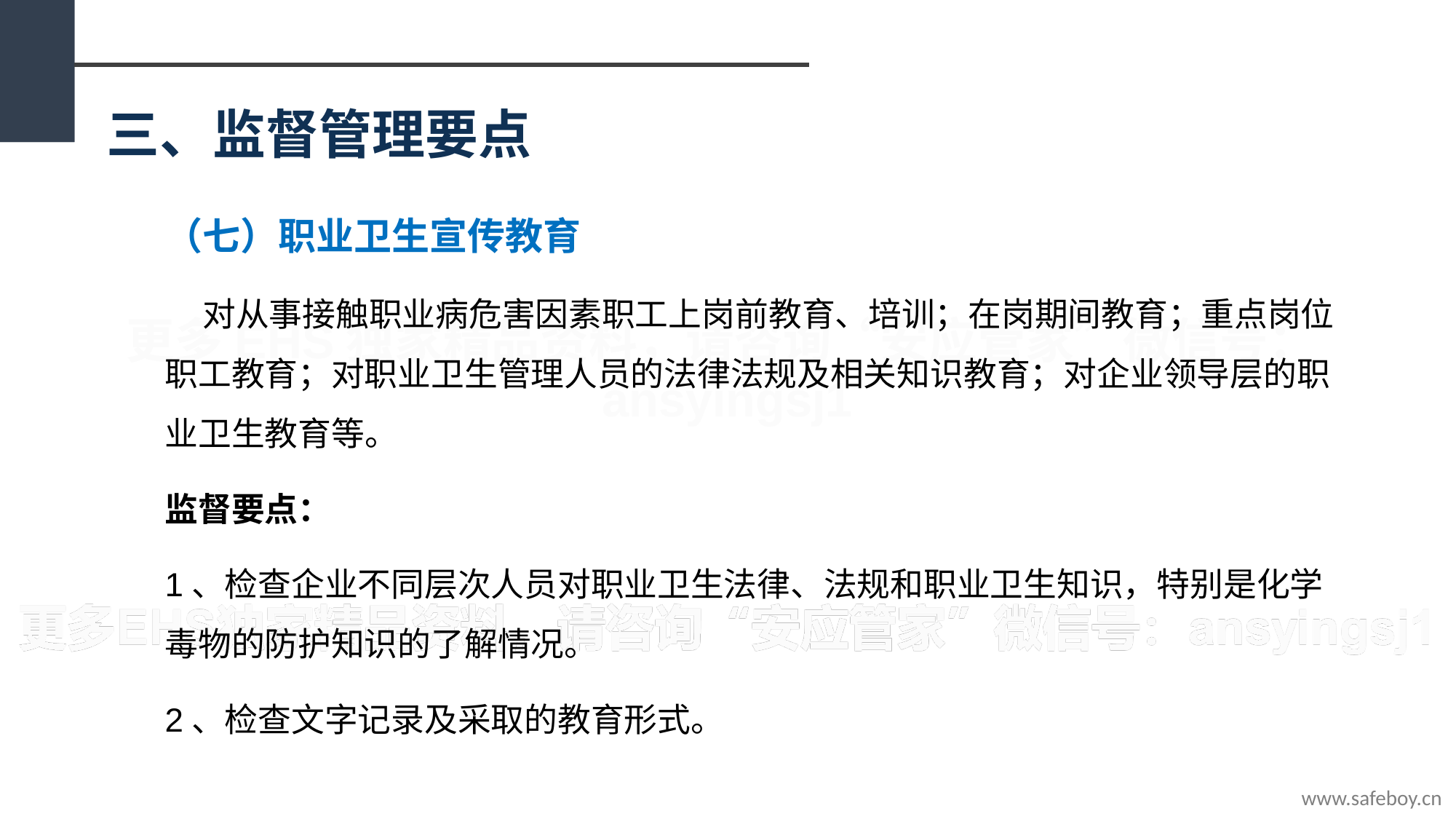

三、监督管理要点
（七）职业卫生宣传教育
    对从事接触职业病危害因素职工上岗前教育、培训；在岗期间教育；重点岗位职工教育；对职业卫生管理人员的法律法规及相关知识教育；对企业领导层的职业卫生教育等。
监督要点：
1、检查企业不同层次人员对职业卫生法律、法规和职业卫生知识，特别是化学毒物的防护知识的了解情况。
2、检查文字记录及采取的教育形式。